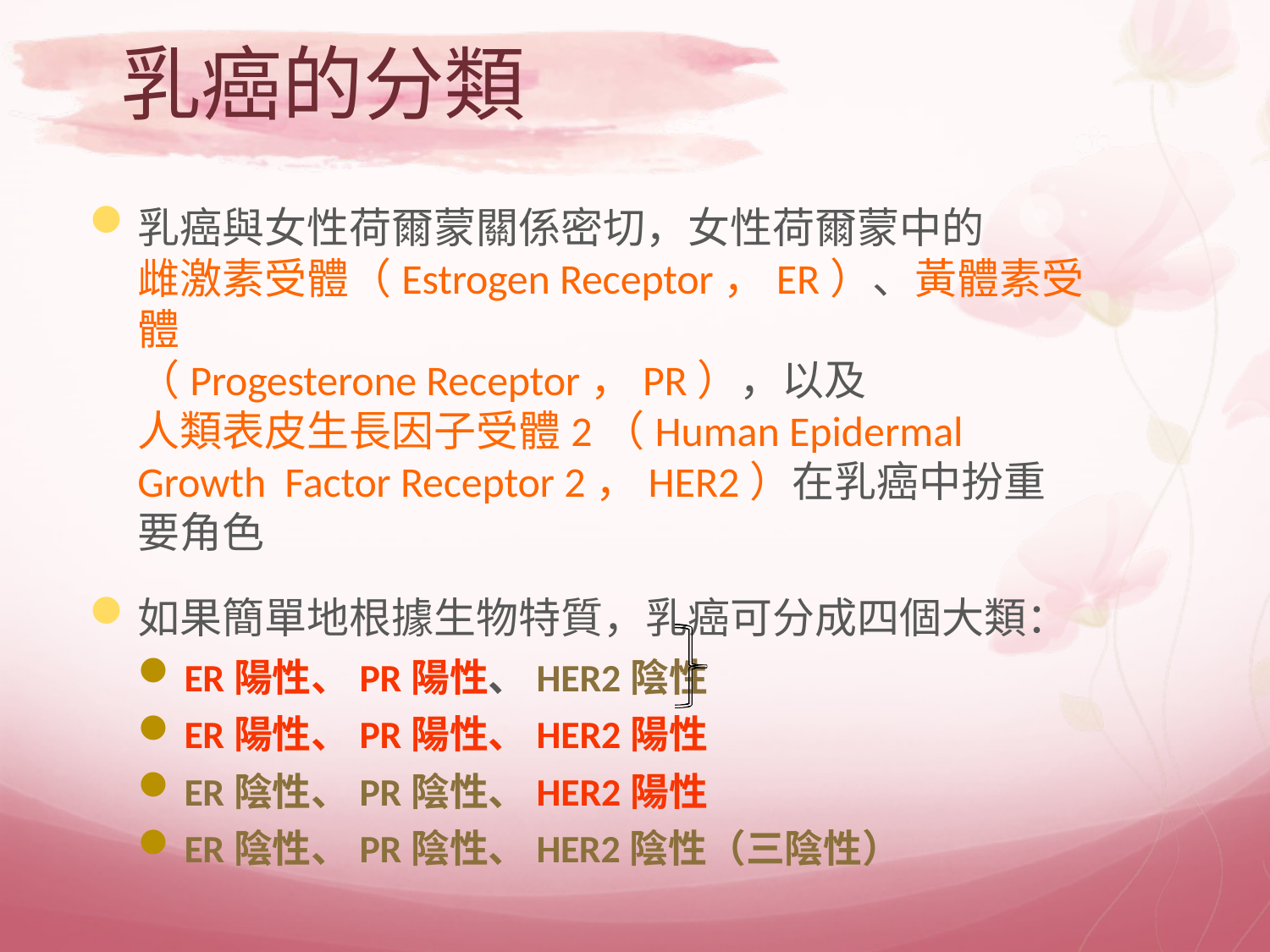

# 乳癌的分類
乳癌與女性荷爾蒙關係密切，女性荷爾蒙中的
雌激素受體（Estrogen Receptor，ER）、黃體素受體
（Progesterone Receptor，PR），以及
人類表皮生長因子受體2（Human Epidermal Growth  Factor Receptor 2，HER2）在乳癌中扮重要角色
如果簡單地根據生物特質，乳癌可分成四個大類：
ER陽性、PR陽性、HER2陰性
ER陽性、PR陽性、HER2陽性
ER陰性、PR陰性、HER2陽性
ER陰性、PR陰性、HER2陰性（三陰性）